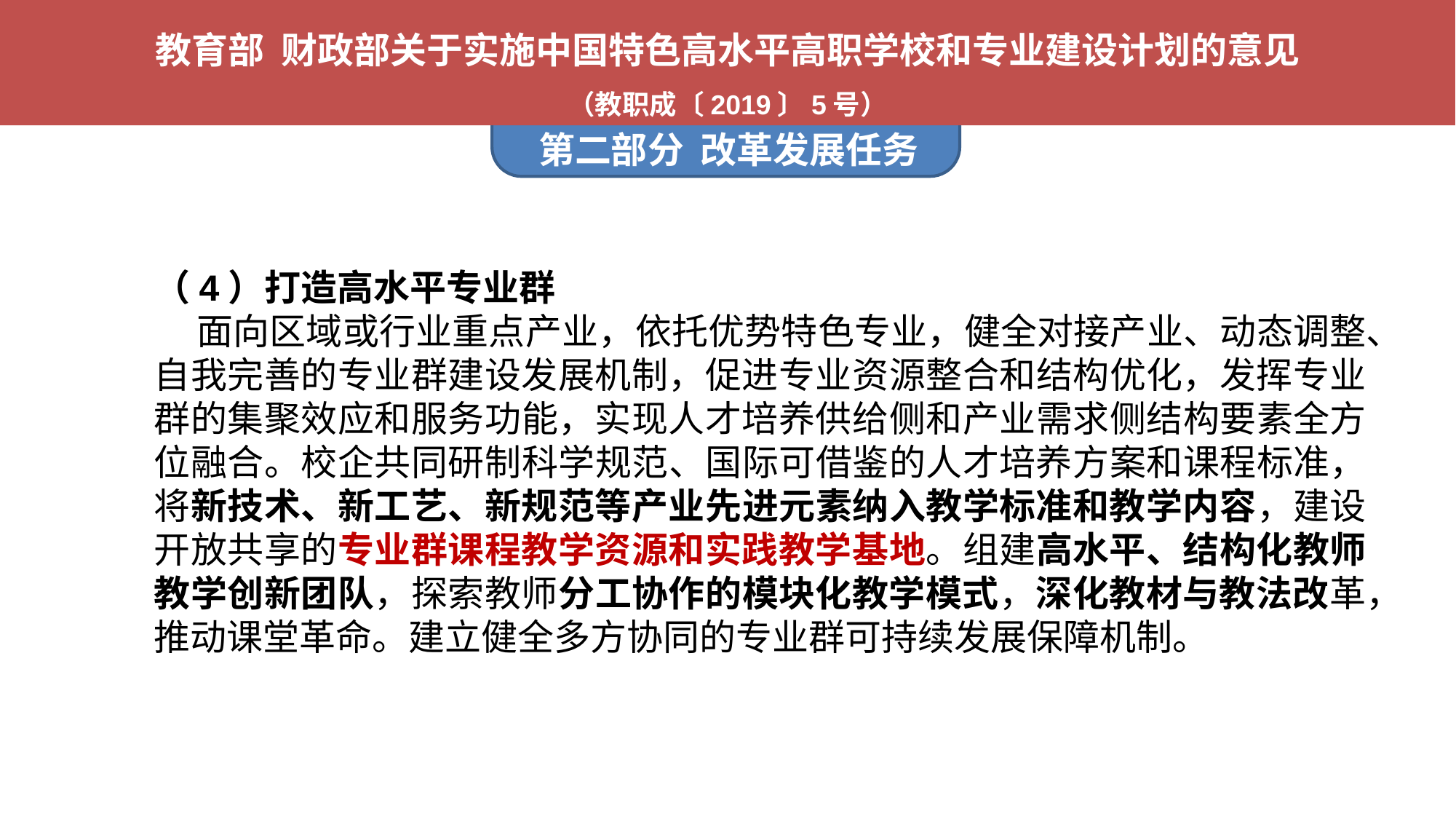

教育部  财政部关于实施中国特色高水平高职学校和专业建设计划的意见
（教职成〔2019〕5号）

第二部分  改革发展任务
（4）打造高水平专业群
    面向区域或行业重点产业，依托优势特色专业，健全对接产业、动态调整、自我完善的专业群建设发展机制，促进专业资源整合和结构优化，发挥专业群的集聚效应和服务功能，实现人才培养供给侧和产业需求侧结构要素全方位融合。校企共同研制科学规范、国际可借鉴的人才培养方案和课程标准，将新技术、新工艺、新规范等产业先进元素纳入教学标准和教学内容，建设开放共享的专业群课程教学资源和实践教学基地。组建高水平、结构化教师教学创新团队，探索教师分工协作的模块化教学模式，深化教材与教法改革，推动课堂革命。建立健全多方协同的专业群可持续发展保障机制。